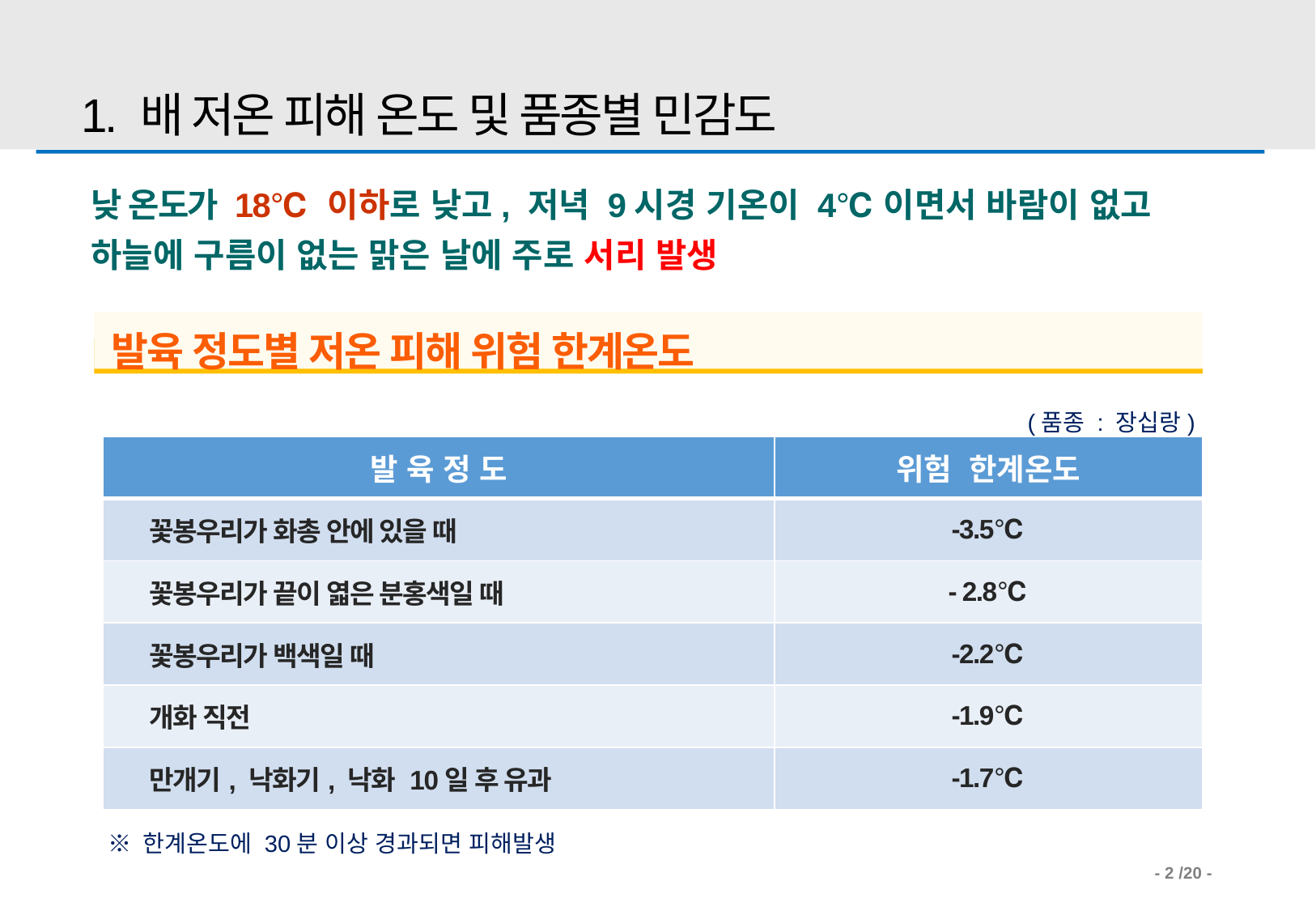

1. 배 저온 피해 온도 및 품종별 민감도
낮 온도가 18℃ 이하로 낮고, 저녁 9시경 기온이 4℃이면서 바람이 없고
하늘에 구름이 없는 맑은 날에 주로 서리 발생

발육 정도별 저온 피해 위험 한계온도
 (품종 : 장십랑)
| 발 육 정 도 | 위험 한계온도 |
| --- | --- |
| 꽃봉우리가 화총 안에 있을 때 | -3.5℃ |
| 꽃봉우리가 끝이 엷은 분홍색일 때 | - 2.8℃ |
| 꽃봉우리가 백색일 때 | -2.2℃ |
| 개화 직전 | -1.9℃ |
| 만개기, 낙화기, 낙화 10일 후 유과 | -1.7℃ |
 ※ 한계온도에 30분 이상 경과되면 피해발생